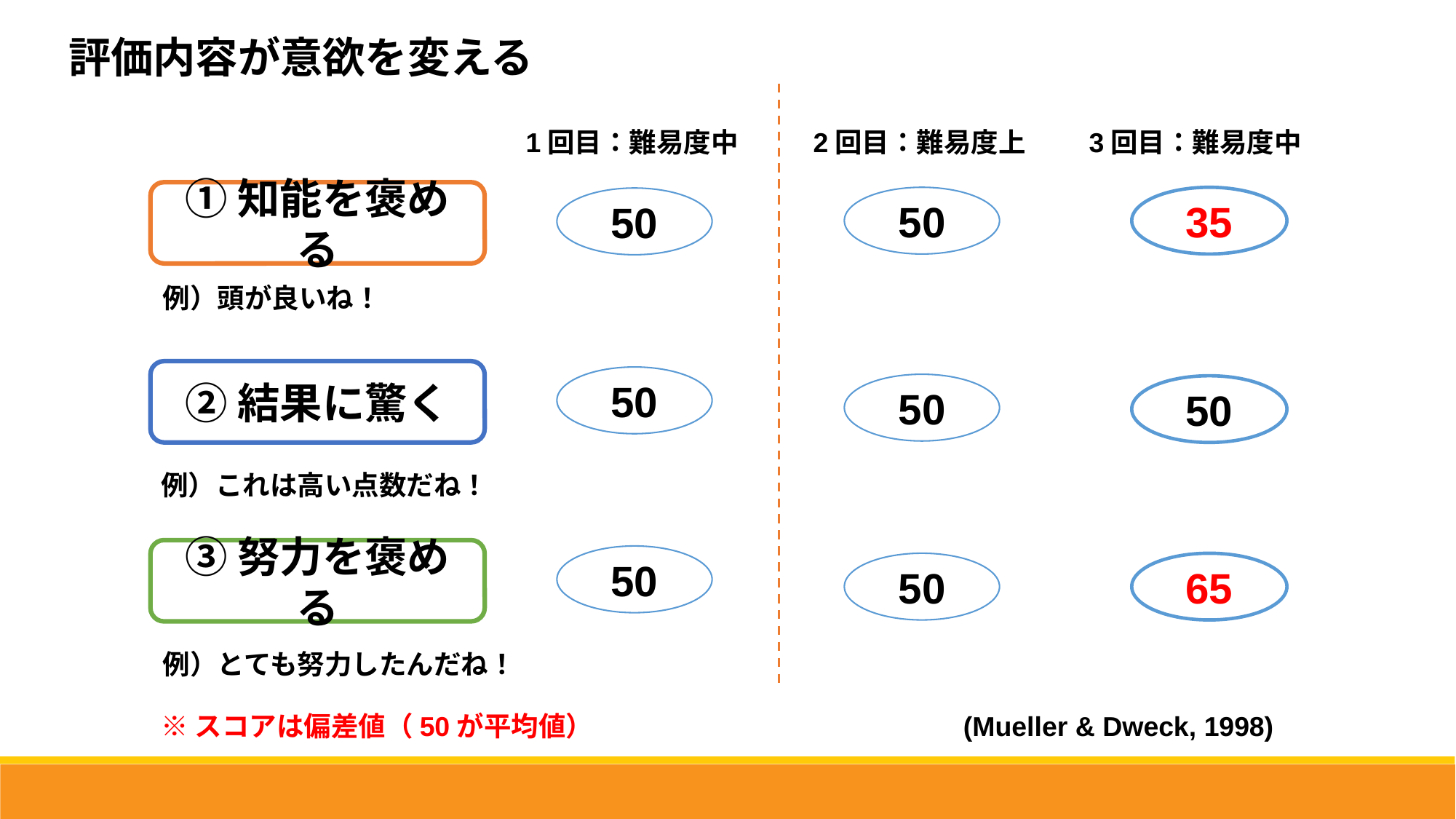

評価内容が意欲を変える
1回目：難易度中
2回目：難易度上
3回目：難易度中
①知能を褒める
50
35
50
例）頭が良いね！
②結果に驚く
50
50
50
例）これは高い点数だね！
③努力を褒める
50
50
65
例）とても努力したんだね！
※スコアは偏差値（50が平均値）
(Mueller & Dweck, 1998)